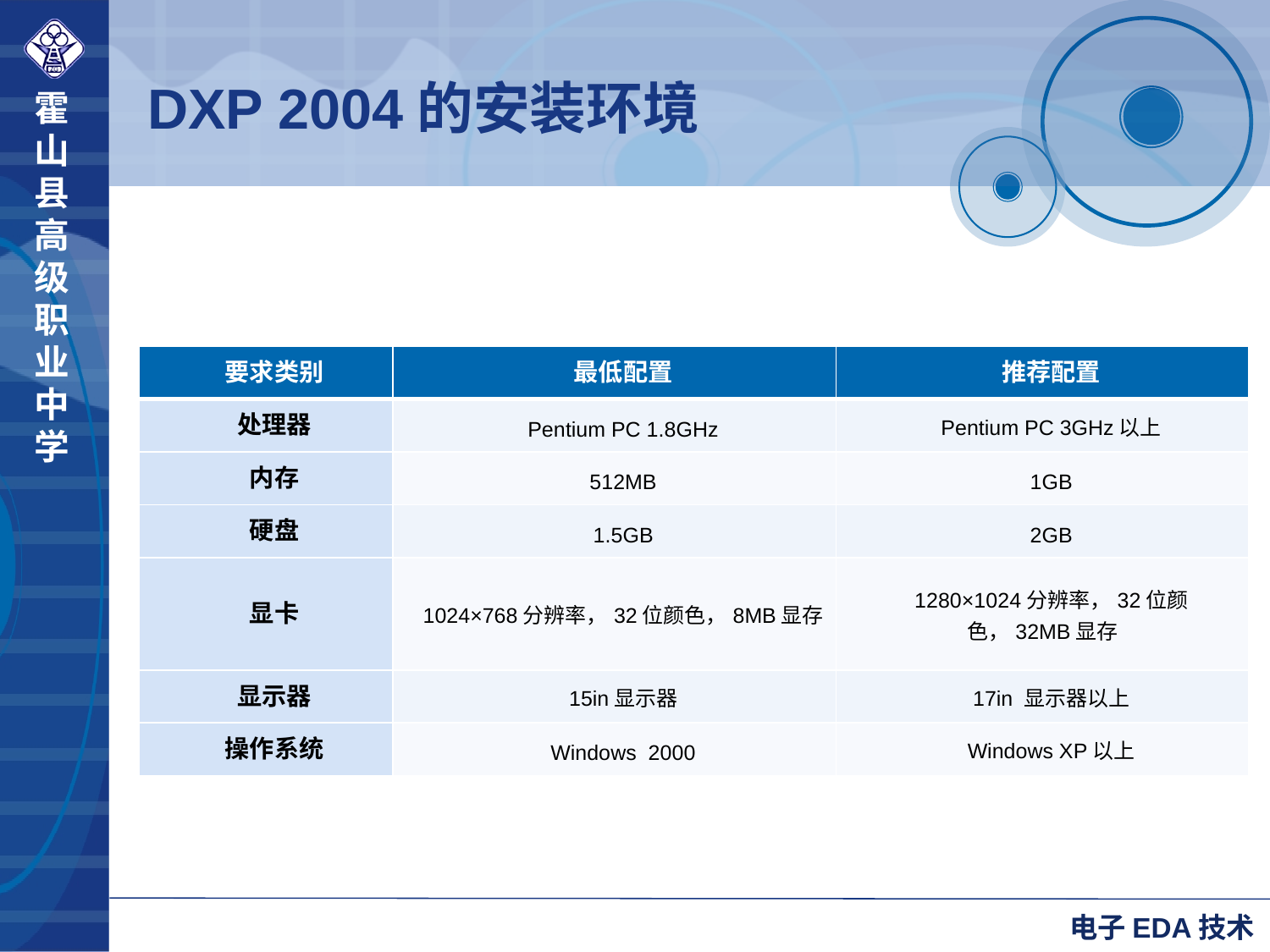

DXP 2004的安装环境
| 要求类别 | 最低配置 | 推荐配置 |
| --- | --- | --- |
| 处理器 | Pentium PC 1.8GHz | Pentium PC 3GHz以上 |
| 内存 | 512MB | 1GB |
| 硬盘 | 1.5GB | 2GB |
| 显卡 | 1024×768分辨率，32位颜色，8MB显存 | 1280×1024分辨率，32位颜色，32MB显存 |
| 显示器 | 15in显示器 | 17in 显示器以上 |
| 操作系统 | Windows 2000 | Windows XP以上 |